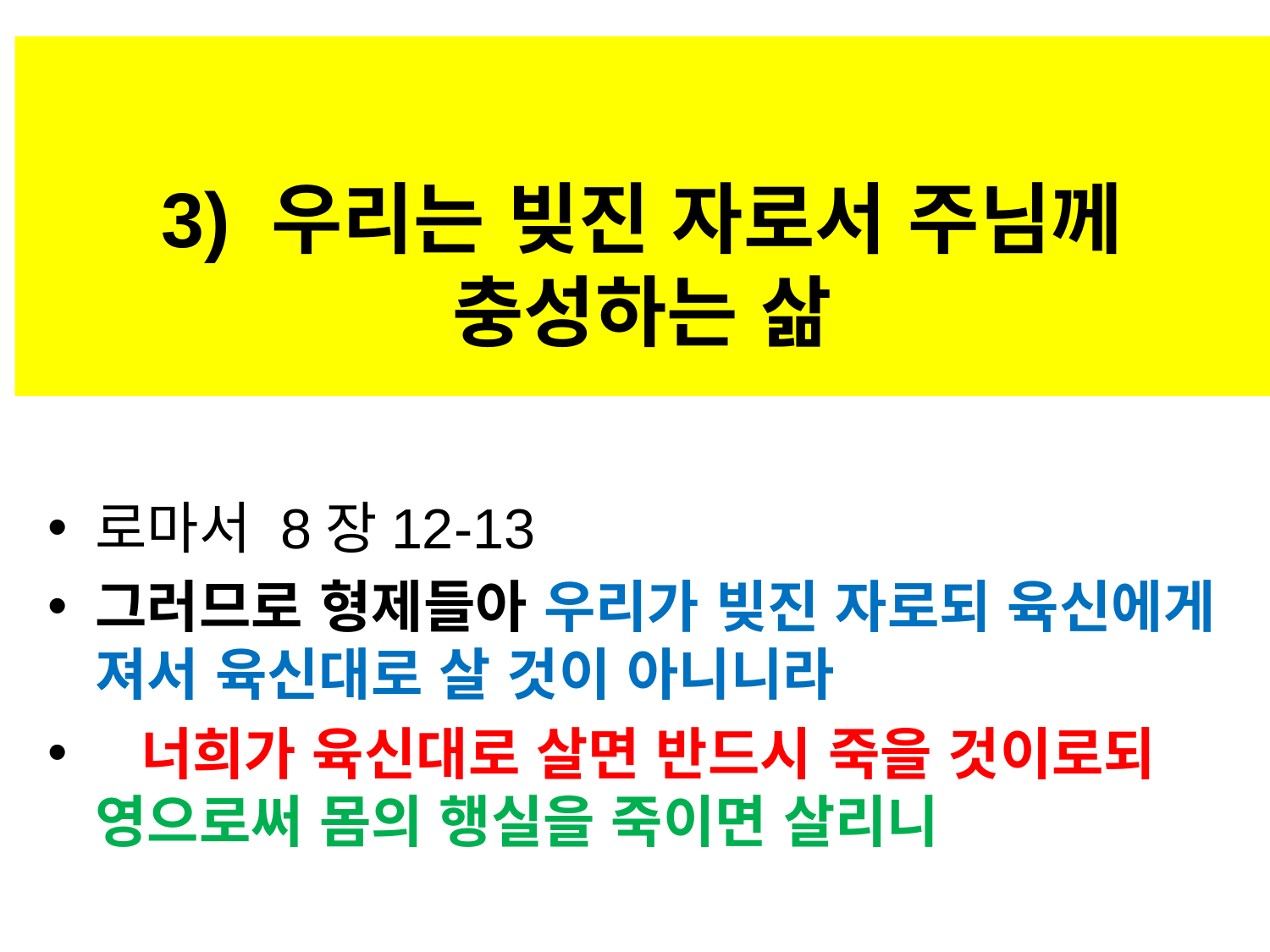

# 3) 우리는 빚진 자로서 주님께 충성하는 삶
로마서 8장12-13
그러므로 형제들아 우리가 빚진 자로되 육신에게 져서 육신대로 살 것이 아니니라
  너희가 육신대로 살면 반드시 죽을 것이로되 영으로써 몸의 행실을 죽이면 살리니